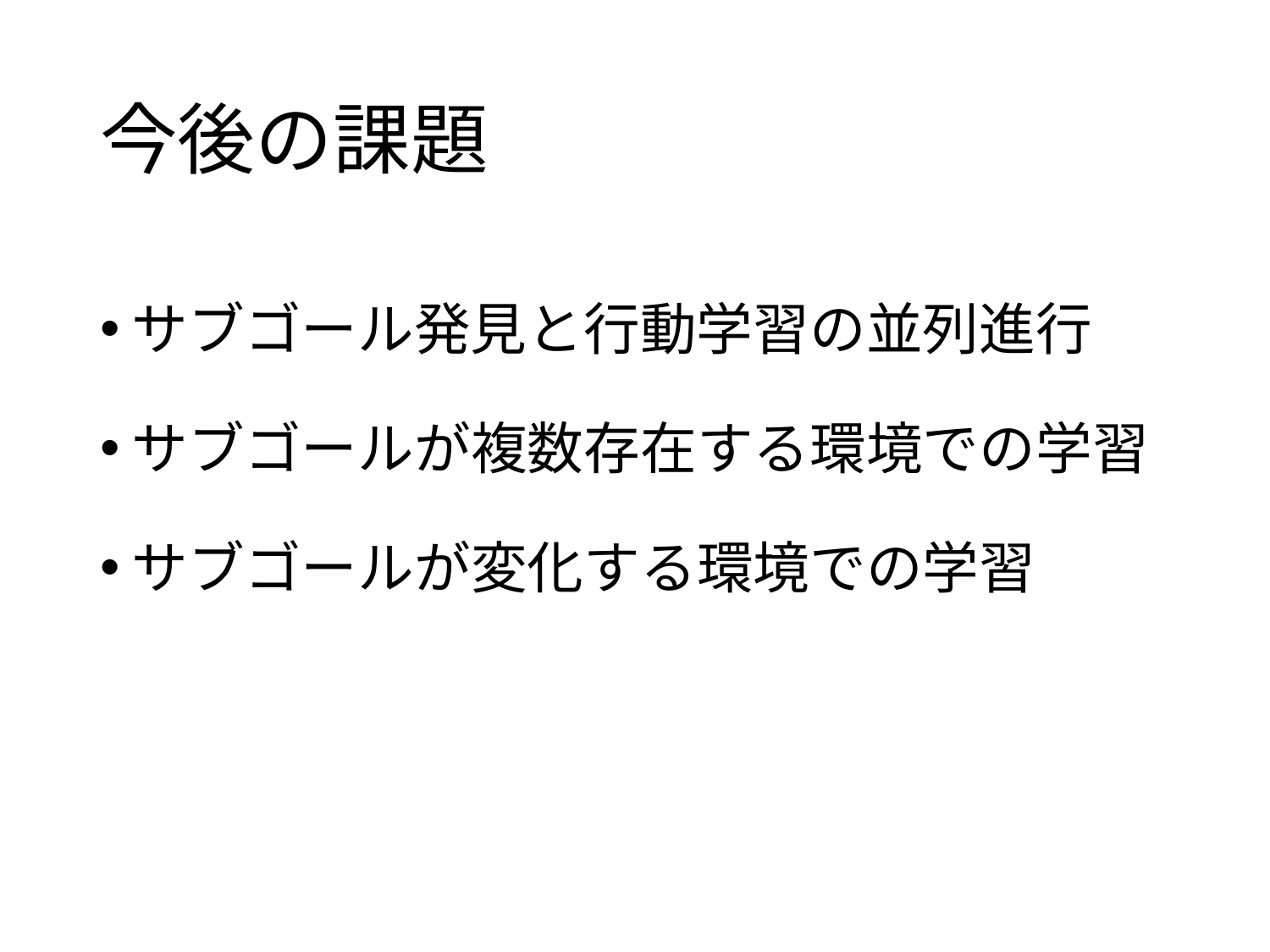

# 今後の課題
サブゴール発見と行動学習の並列進行
サブゴールが複数存在する環境での学習
サブゴールが変化する環境での学習